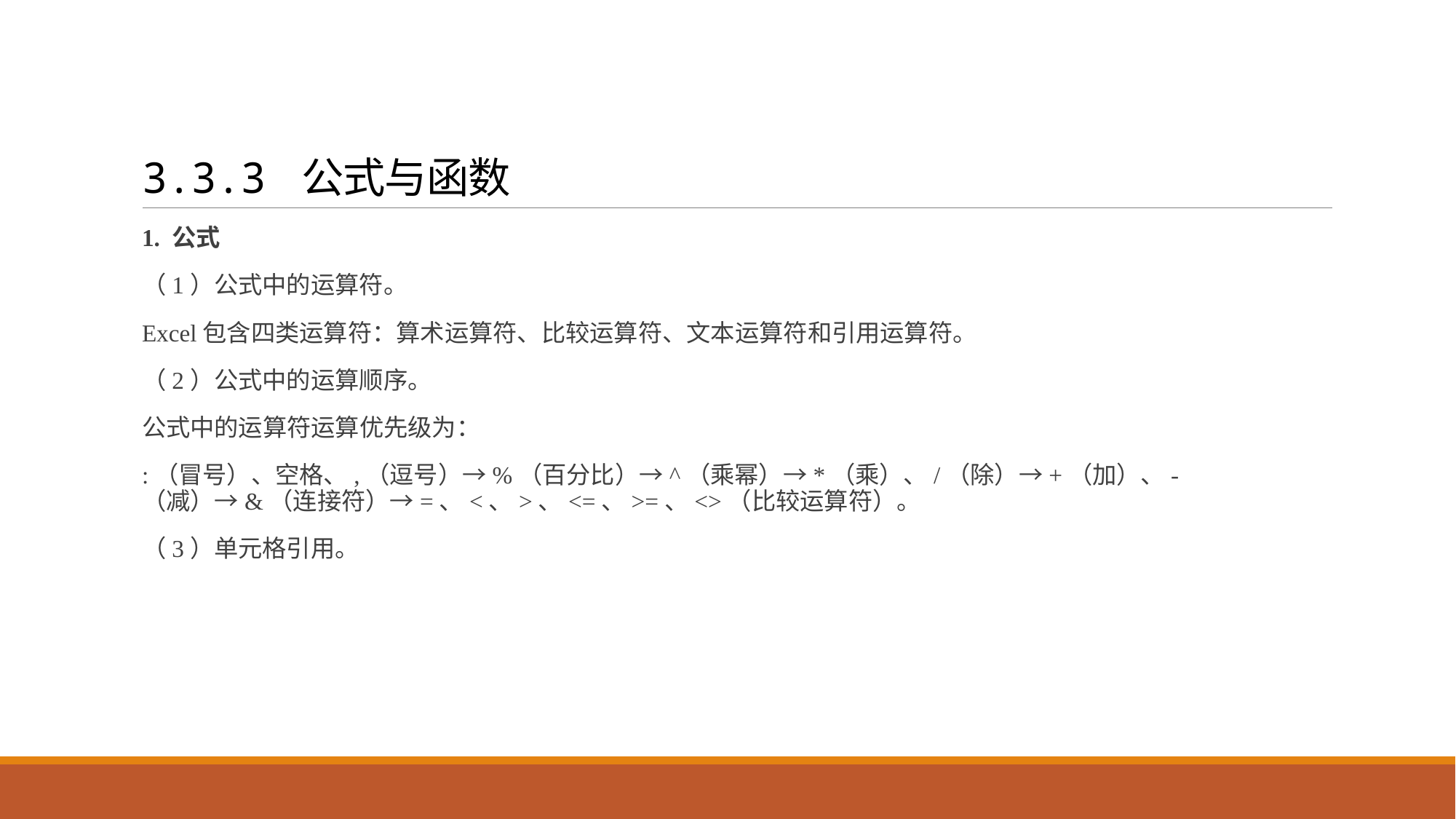

# 3.3.3 公式与函数
1. 公式
（1）公式中的运算符。
Excel包含四类运算符：算术运算符、比较运算符、文本运算符和引用运算符。
（2）公式中的运算顺序。
公式中的运算符运算优先级为：
:（冒号）、空格、,（逗号）→%（百分比）→^（乘幂）→*（乘）、/（除）→+（加）、-（减）→&（连接符）→=、<、>、<=、>=、<>（比较运算符）。
（3）单元格引用。